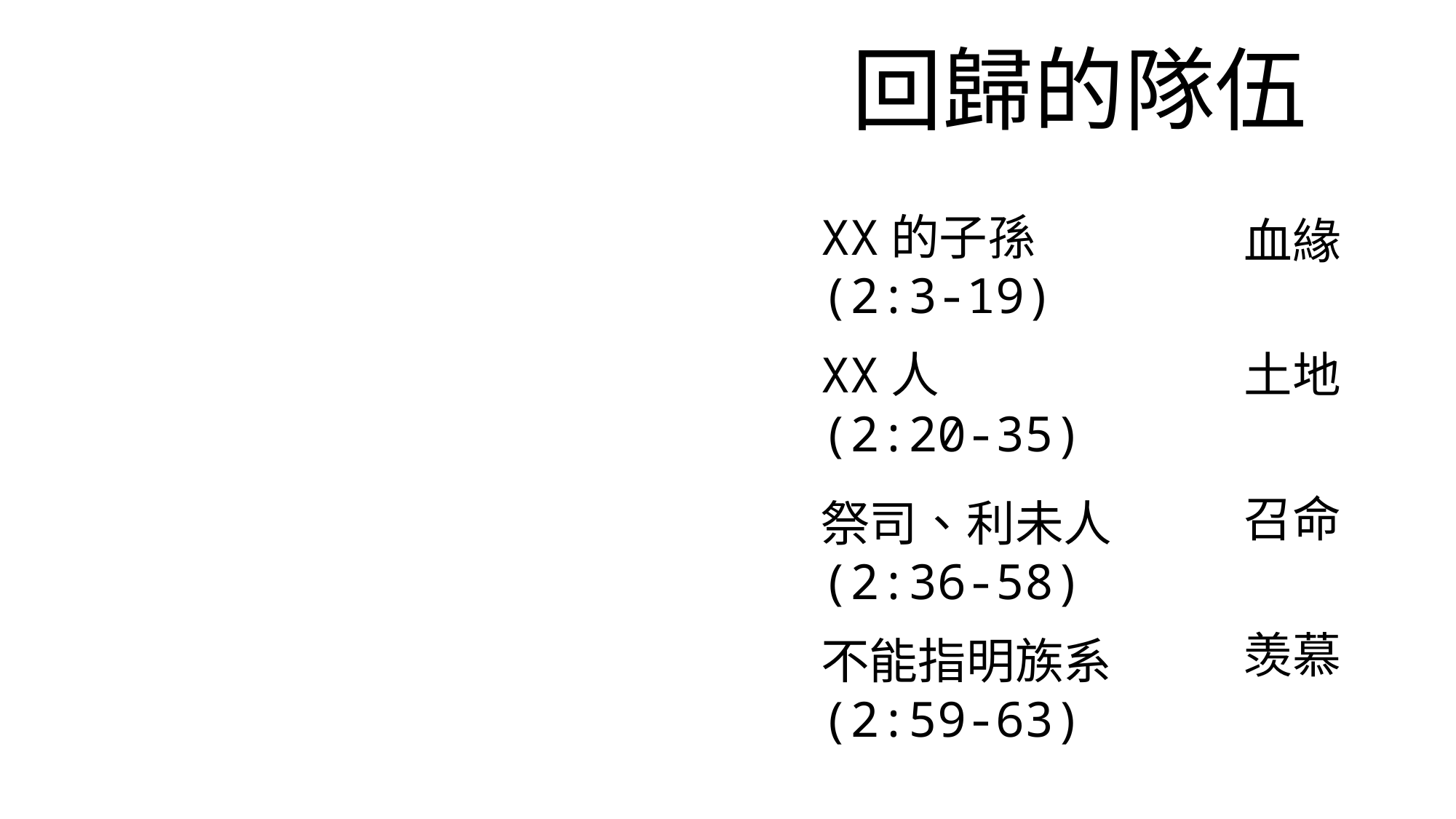

回歸的隊伍
XX的子孫(2:3-19)
血緣
XX人
(2:20-35)
土地
召命
祭司、利未人(2:36-58)
羡慕
不能指明族系(2:59-63)